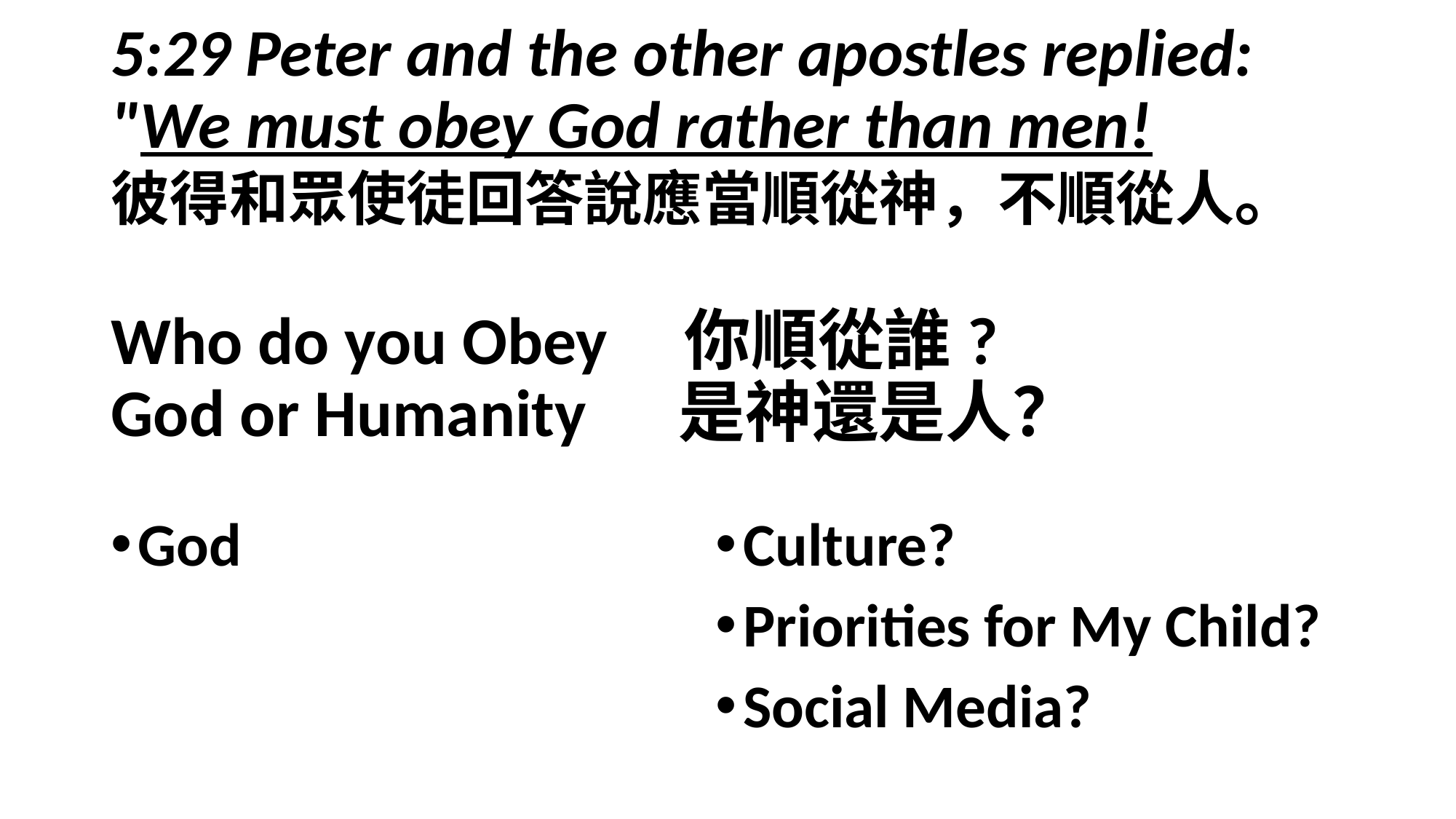

# 5:29 Peter and the other apostles replied: "We must obey God rather than men!
彼得和眾使徒回答說應當順從神，不順從人。
 
Who do you Obey    你順從誰?
God or Humanity     是神還是人？
God
Culture?
Priorities for My Child?
Social Media?